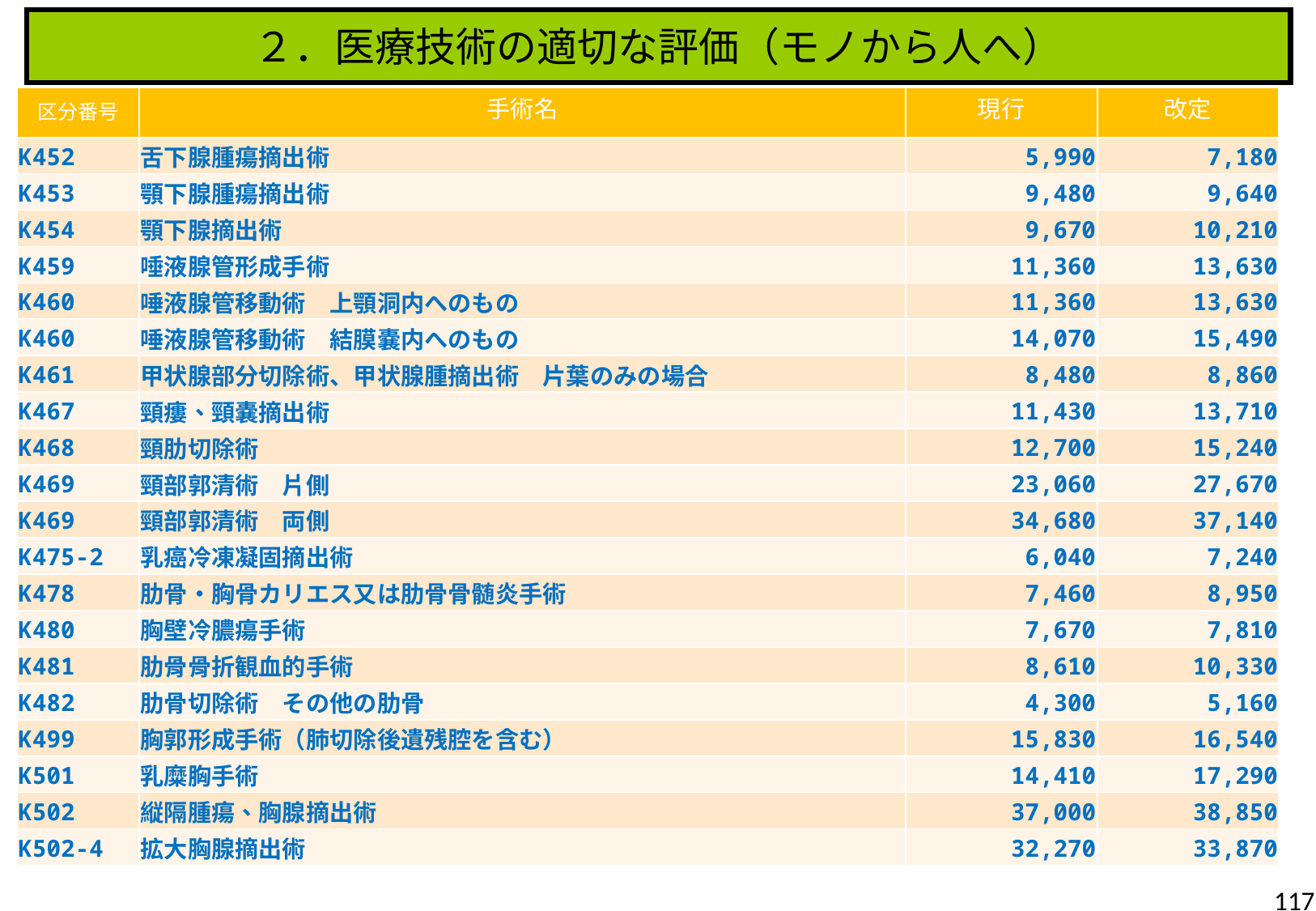

２．医療技術の適切な評価（モノから人へ）
| 区分番号 | 手術名 | 現行 | 改定 |
| --- | --- | --- | --- |
| K452 | 舌下腺腫瘍摘出術 | 5,990 | 7,180 |
| K453 | 顎下腺腫瘍摘出術 | 9,480 | 9,640 |
| K454 | 顎下腺摘出術 | 9,670 | 10,210 |
| K459 | 唾液腺管形成手術 | 11,360 | 13,630 |
| K460 | 唾液腺管移動術　上顎洞内へのもの | 11,360 | 13,630 |
| K460 | 唾液腺管移動術　結膜嚢内へのもの | 14,070 | 15,490 |
| K461 | 甲状腺部分切除術、甲状腺腫摘出術　片葉のみの場合 | 8,480 | 8,860 |
| K467 | 頸瘻、頸嚢摘出術 | 11,430 | 13,710 |
| K468 | 頸肋切除術 | 12,700 | 15,240 |
| K469 | 頸部郭清術　片側 | 23,060 | 27,670 |
| K469 | 頸部郭清術　両側 | 34,680 | 37,140 |
| K475-2 | 乳癌冷凍凝固摘出術 | 6,040 | 7,240 |
| K478 | 肋骨・胸骨カリエス又は肋骨骨髄炎手術 | 7,460 | 8,950 |
| K480 | 胸壁冷膿瘍手術 | 7,670 | 7,810 |
| K481 | 肋骨骨折観血的手術 | 8,610 | 10,330 |
| K482 | 肋骨切除術　その他の肋骨 | 4,300 | 5,160 |
| K499 | 胸郭形成手術（肺切除後遺残腔を含む） | 15,830 | 16,540 |
| K501 | 乳糜胸手術 | 14,410 | 17,290 |
| K502 | 縦隔腫瘍、胸腺摘出術 | 37,000 | 38,850 |
| K502-4 | 拡大胸腺摘出術 | 32,270 | 33,870 |
117